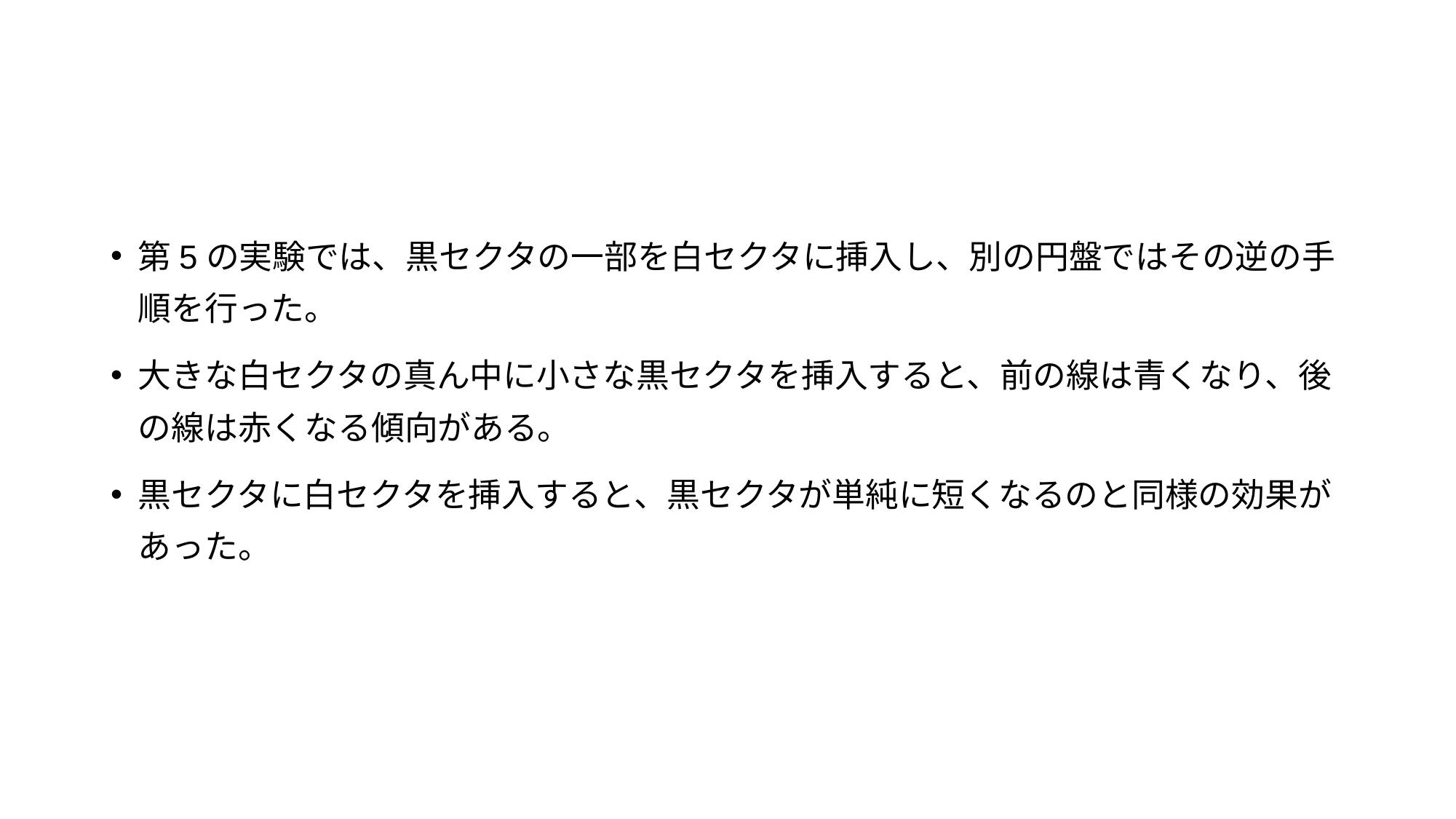

第5の実験では、黒セクタの一部を白セクタに挿入し、別の円盤ではその逆の手順を行った。
大きな白セクタの真ん中に小さな黒セクタを挿入すると、前の線は青くなり、後の線は赤くなる傾向がある。
黒セクタに白セクタを挿入すると、黒セクタが単純に短くなるのと同様の効果があった。